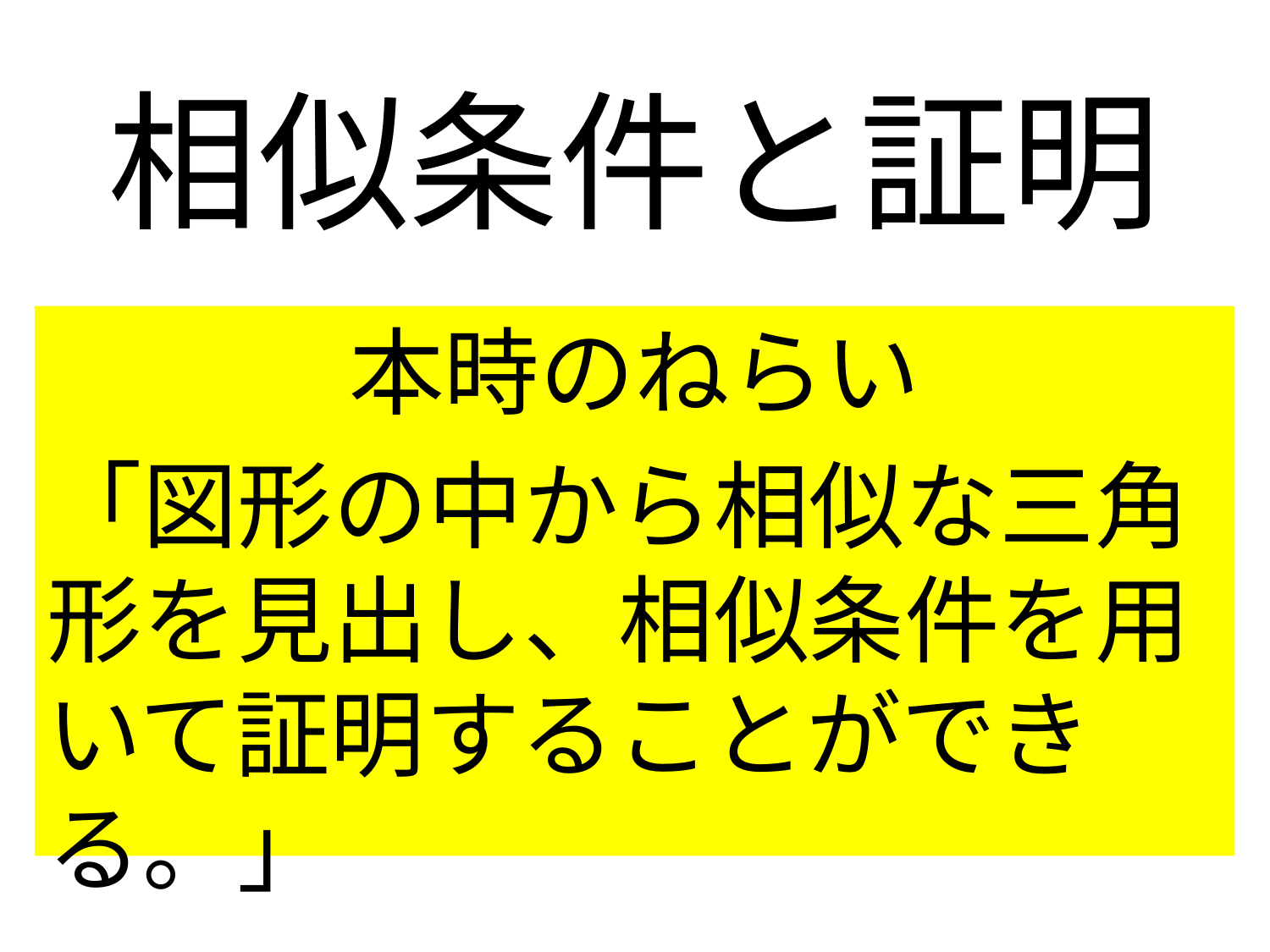

# 相似条件と証明
本時のねらい
「図形の中から相似な三角形を見出し、相似条件を用いて証明することができる。」